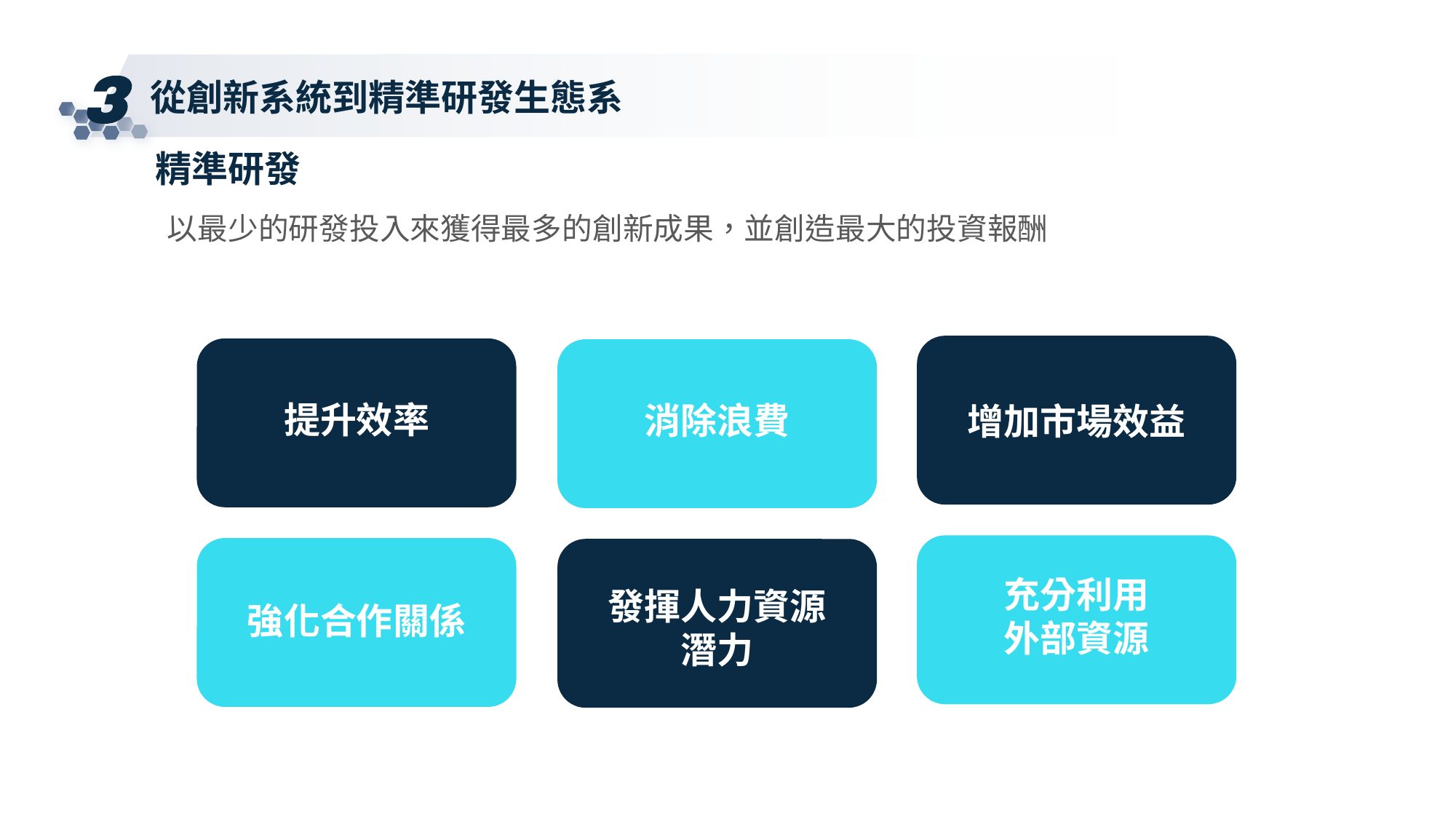

提升效率、消除浪費、增加市場效益、強化合作關係、發揮人力資源潛能、充分利用外部資源
3

從創新系統到精準研發生態系
精準研發
以最少的研發投入來獲得最多的創新成果，並創造最大的投資報酬

提升效率
消除浪費
增加市場效益

充分利用
外部資源
發揮人力資源
潛力
強化合作關係
需採用開放創新的態度，也就是說，研發資源與創新構想不盡然需要來自於內部，可以採取合作研究，技術移轉等方法來取得所需的各項知識與技術
機會：科技大廠逐漸放棄在基礎研究方面投入，而朝向與大學、研究機構合作的方式，取得基礎研究的知識成果